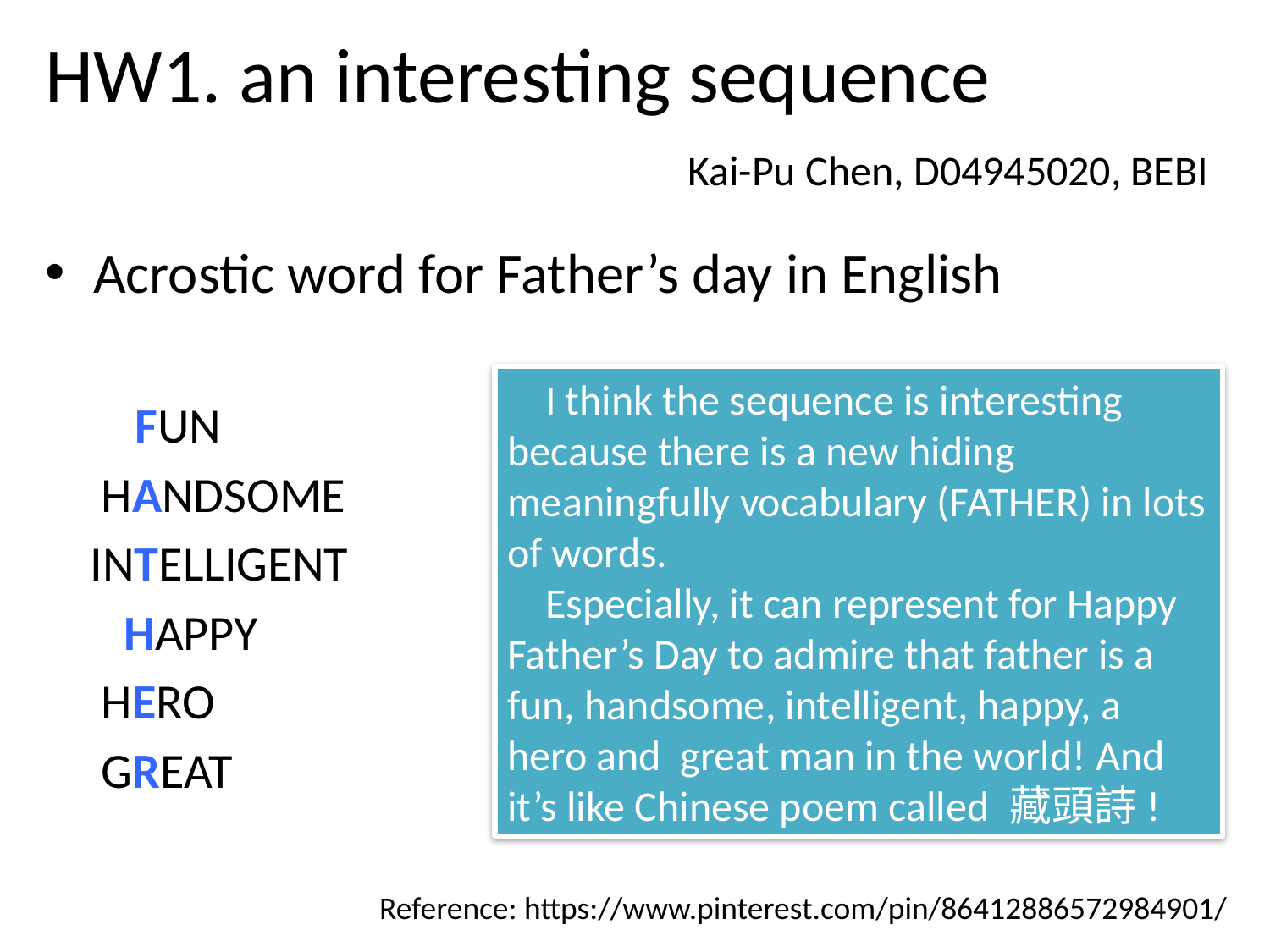

# HW1. an interesting sequence
Kai-Pu Chen, D04945020, BEBI
Acrostic word for Father’s day in English

        FUN
     HANDSOME
    INTELLIGENT
       HAPPY
     HERO
     GREAT
    I think the sequence is interesting because there is a new hiding meaningfully vocabulary (FATHER) in lots of words.
    Especially, it can represent for Happy Father’s Day to admire that father is a fun, handsome, intelligent, happy, a hero and  great man in the world! And it’s like Chinese poem called 藏頭詩!
Reference: https://www.pinterest.com/pin/86412886572984901/